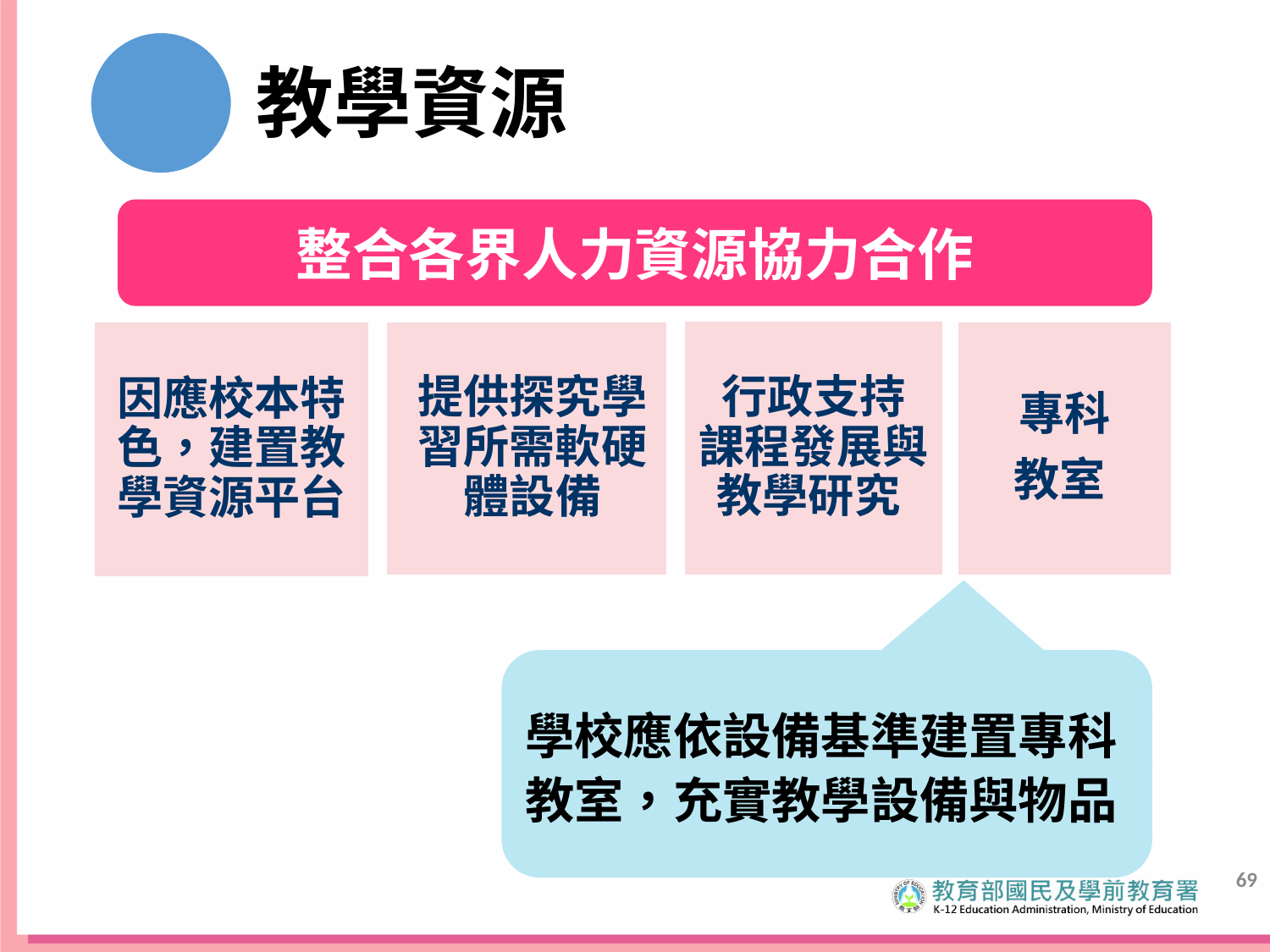

四   教學資源
整合各界人力資源協力合作
行政支持
課程發展與教學研究

因應校本特色，建置教學資源平台

提供探究學習所需軟硬體設備

專科
教室
學校應依設備基準建置專科教室，充實教學設備與物品